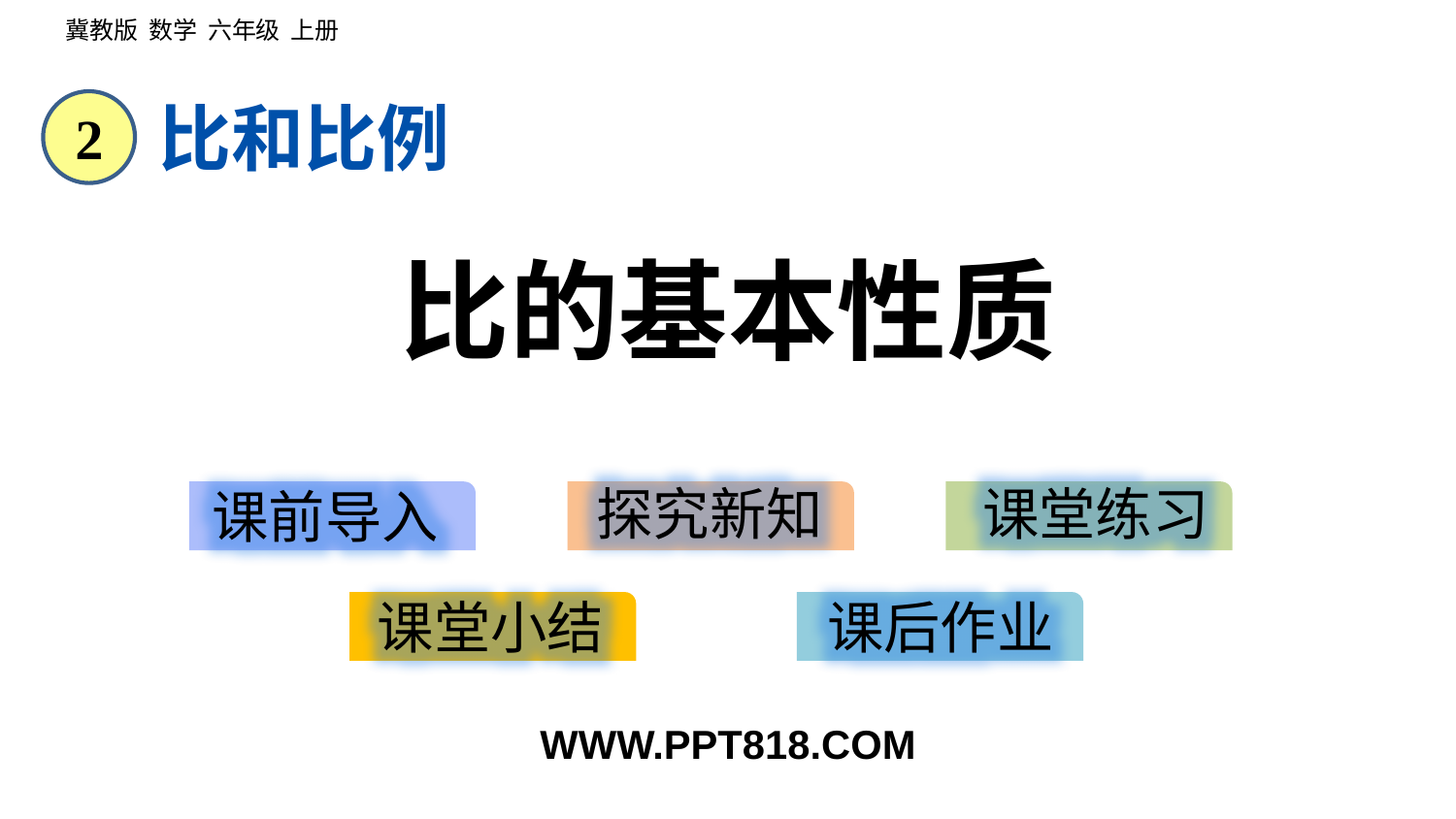

冀教版  数学  六年级  上册

比和比例

2
比的基本性质
探究新知
课堂练习
课前导入

课堂小结
课后作业

WWW.PPT818.COM